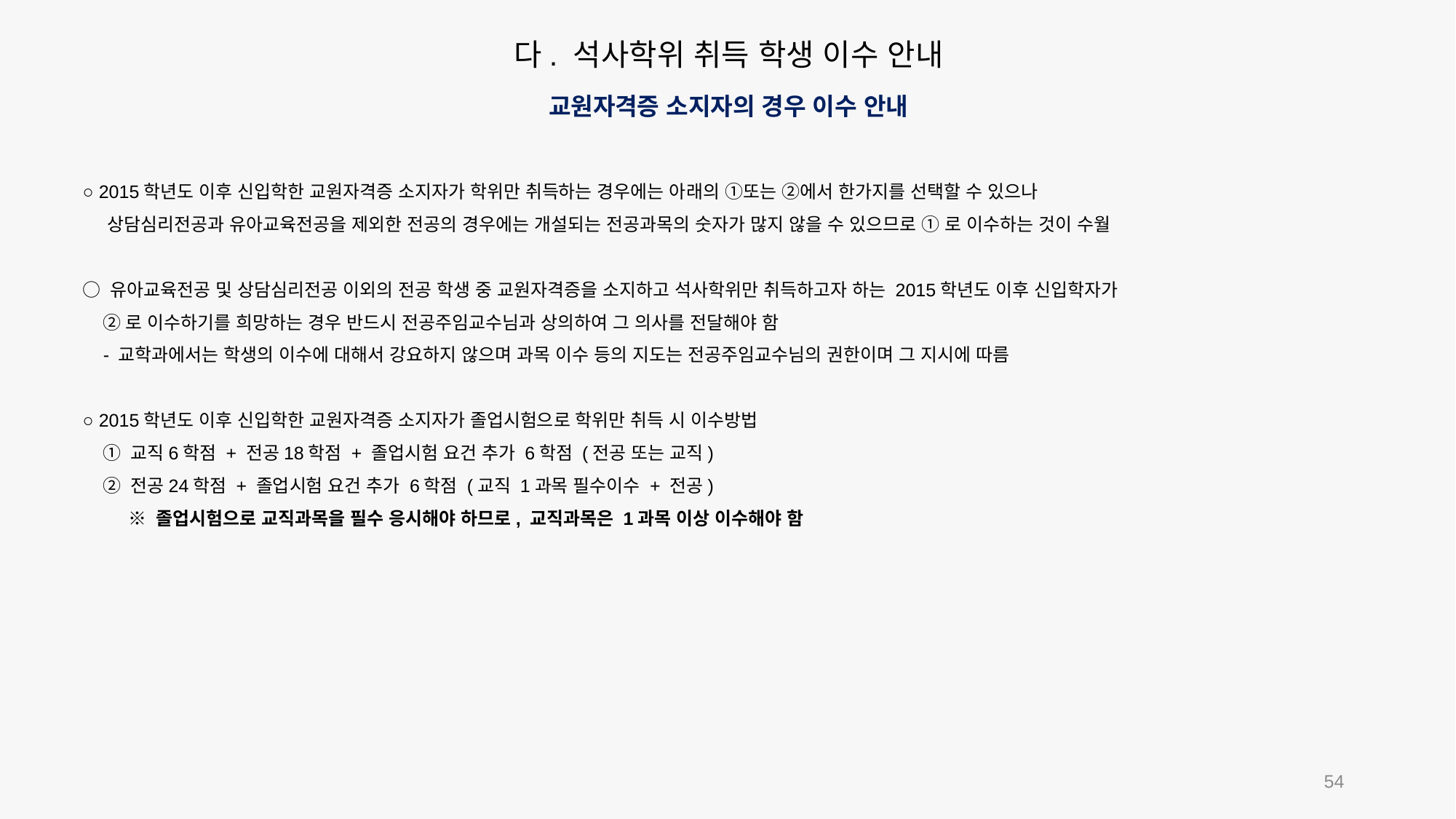

다. 석사학위 취득 학생 이수 안내
교원자격증 소지자의 경우 이수 안내
○ 2015학년도 이후 신입학한 교원자격증 소지자가 학위만 취득하는 경우에는 아래의 ①또는 ②에서 한가지를 선택할 수 있으나
    상담심리전공과 유아교육전공을 제외한 전공의 경우에는 개설되는 전공과목의 숫자가 많지 않을 수 있으므로 ① 로 이수하는 것이 수월

○ 유아교육전공 및 상담심리전공 이외의 전공 학생 중 교원자격증을 소지하고 석사학위만 취득하고자 하는 2015학년도 이후 신입학자가
    ②로 이수하기를 희망하는 경우 반드시 전공주임교수님과 상의하여 그 의사를 전달해야 함
    - 교학과에서는 학생의 이수에 대해서 강요하지 않으며 과목 이수 등의 지도는 전공주임교수님의 권한이며 그 지시에 따름

○ 2015학년도 이후 신입학한 교원자격증 소지자가 졸업시험으로 학위만 취득 시 이수방법
    ① 교직6학점 + 전공18학점 + 졸업시험 요건 추가 6학점 (전공 또는 교직)
    ② 전공24학점 + 졸업시험 요건 추가 6학점 (교직 1과목 필수이수 + 전공)
         ※ 졸업시험으로 교직과목을 필수 응시해야 하므로, 교직과목은 1과목 이상 이수해야 함

54